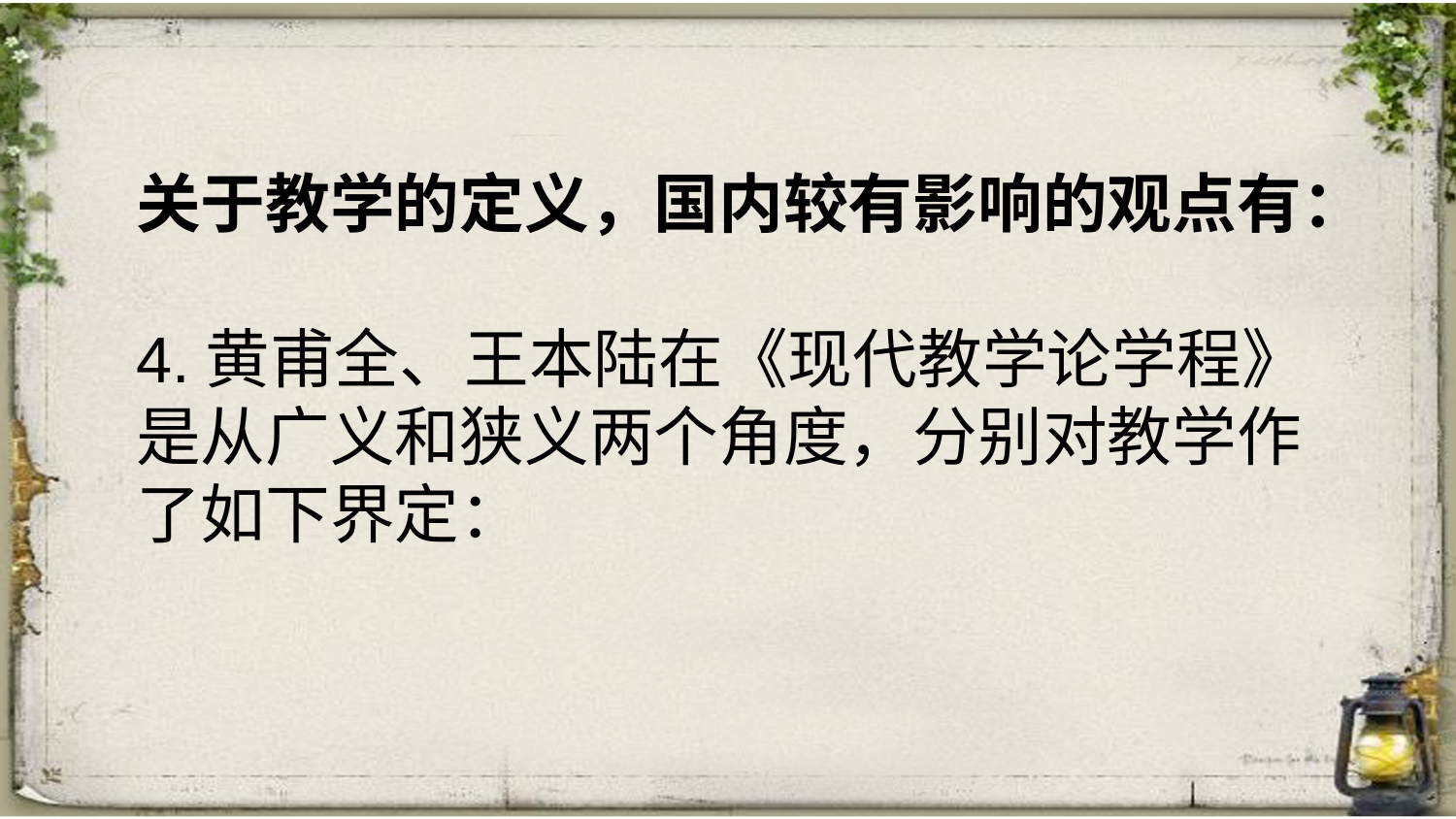

关于教学的定义，国内较有影响的观点有：

4.黄甫全、王本陆在《现代教学论学程》是从广义和狭义两个角度，分别对教学作了如下界定：